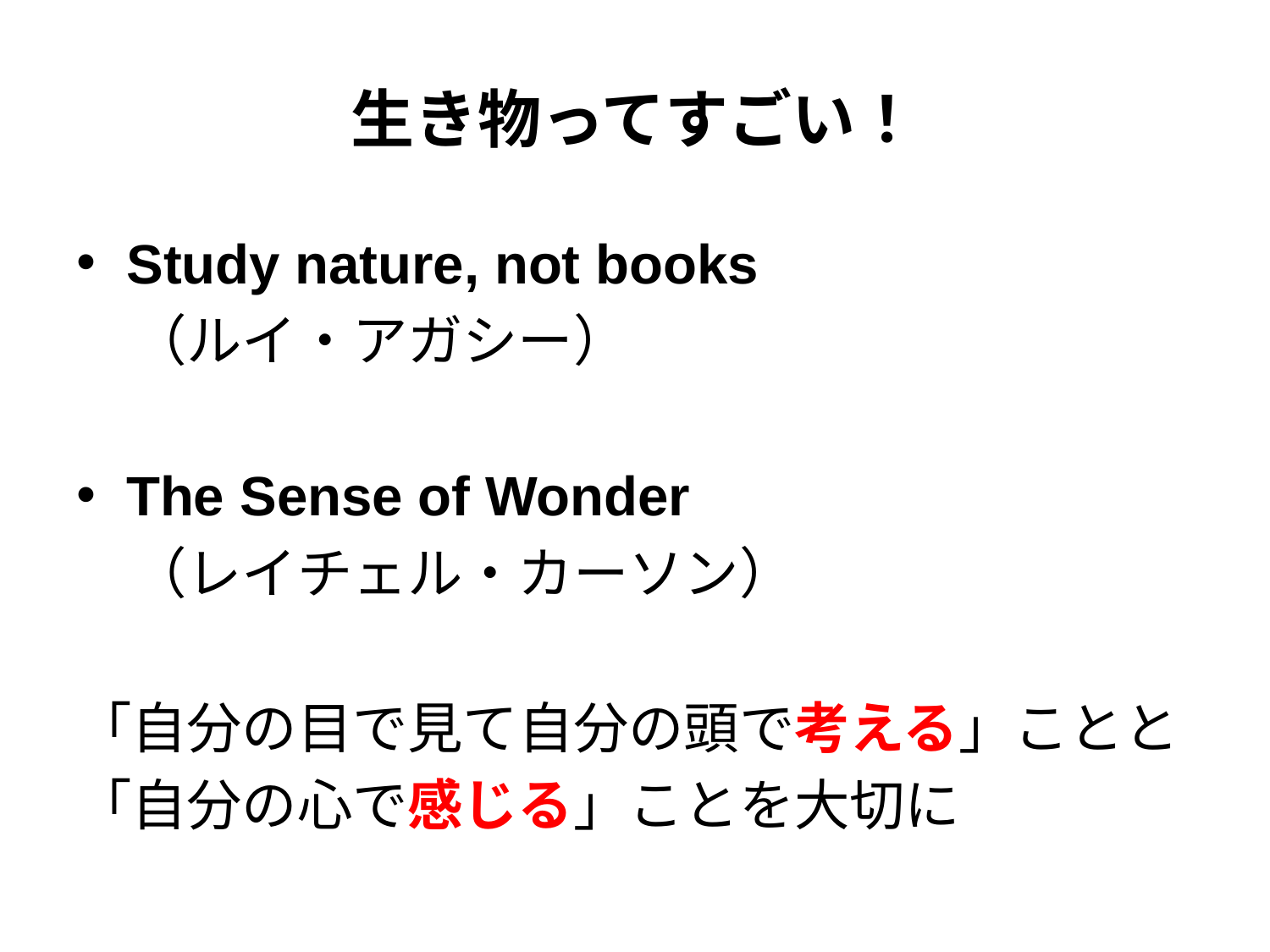

# 生き物ってすごい！
Study nature, not books
　（ルイ・アガシー）

The Sense of Wonder
　（レイチェル・カーソン）

「自分の目で見て自分の頭で考える」ことと
「自分の心で感じる」ことを大切に